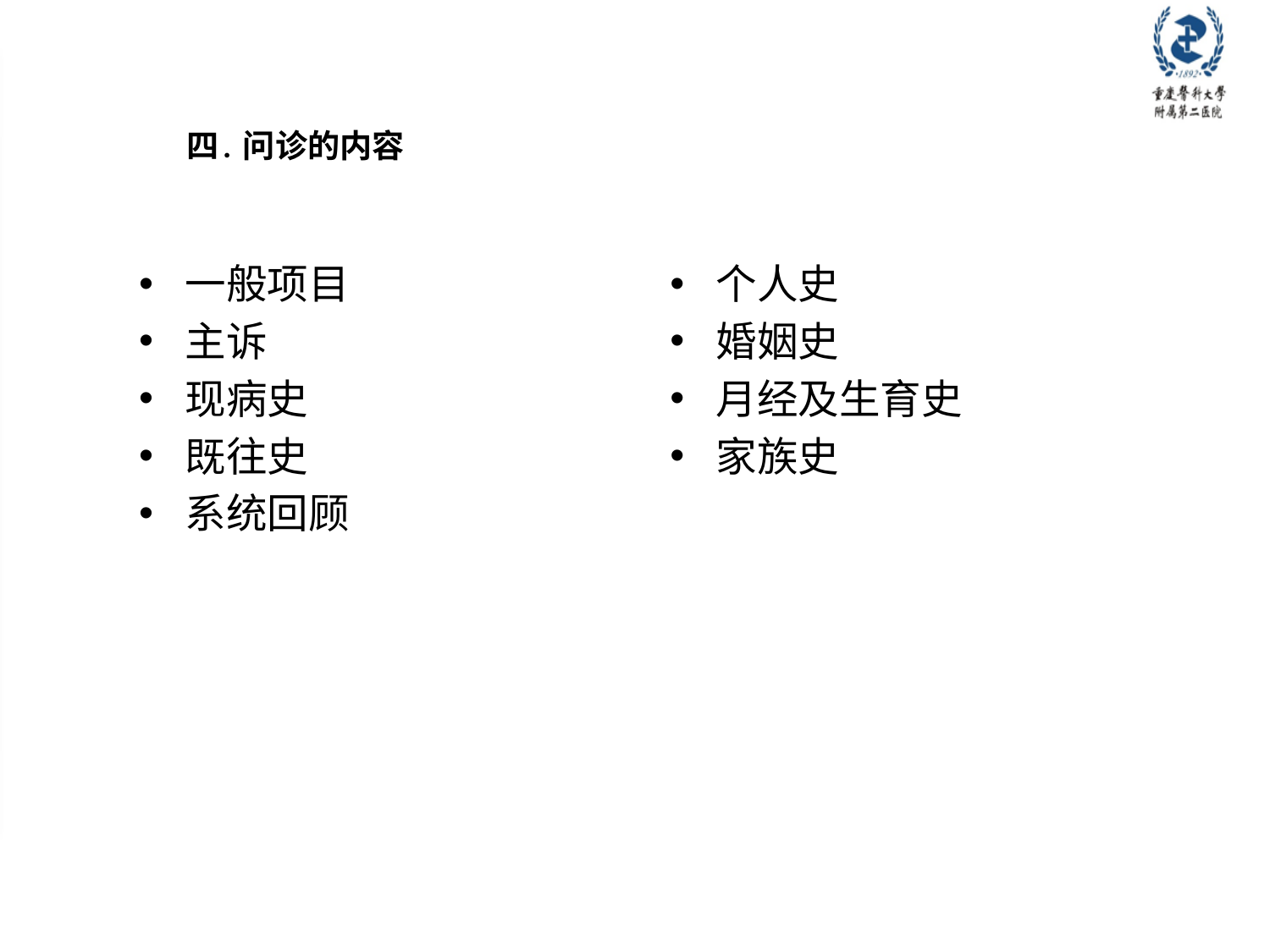

# 四. 问诊的内容
一般项目
主诉
现病史
既往史
系统回顾
个人史
婚姻史
月经及生育史
家族史